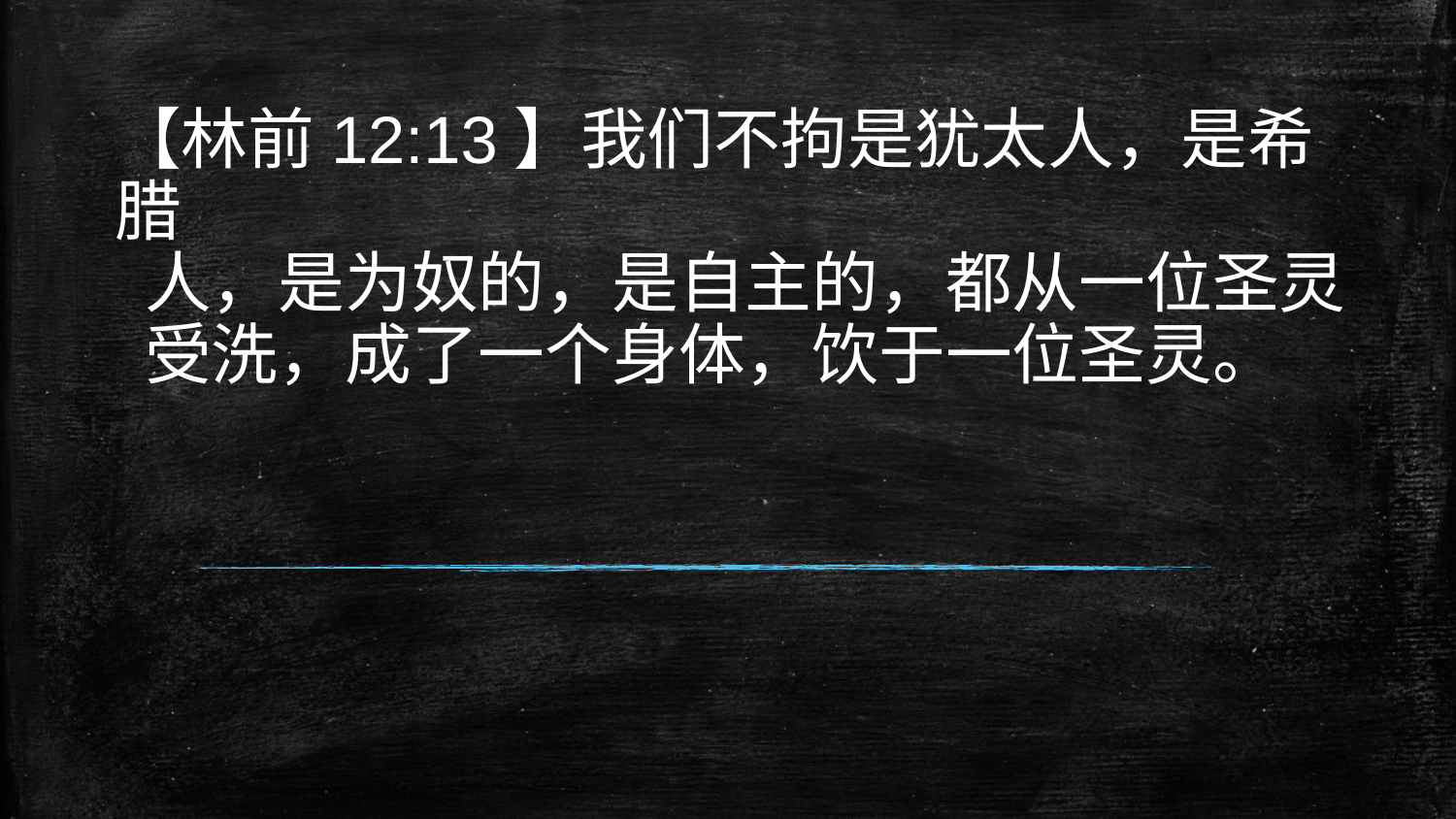

# 【林前12:13】我们不拘是犹太人，是希腊 人，是为奴的，是自主的，都从一位圣灵 受洗，成了一个身体，饮于一位圣灵。